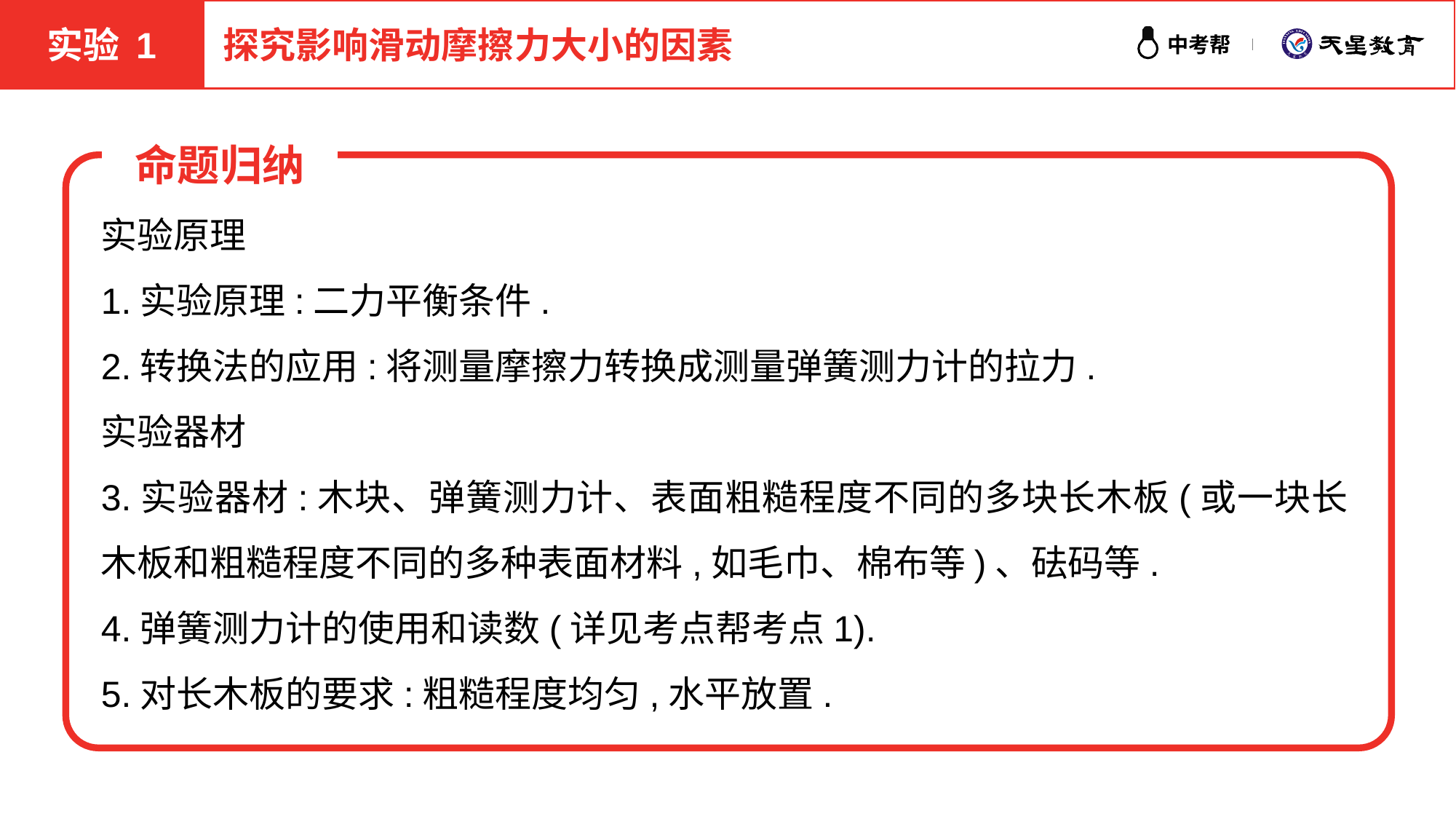

实验 1
探究影响滑动摩擦力大小的因素
命题归纳

实验原理
1.实验原理:二力平衡条件.
2.转换法的应用:将测量摩擦力转换成测量弹簧测力计的拉力.
实验器材
3.实验器材:木块、弹簧测力计、表面粗糙程度不同的多块长木板(或一块长木板和粗糙程度不同的多种表面材料,如毛巾、棉布等)、砝码等.
4.弹簧测力计的使用和读数(详见考点帮考点1).
5.对长木板的要求:粗糙程度均匀,水平放置.